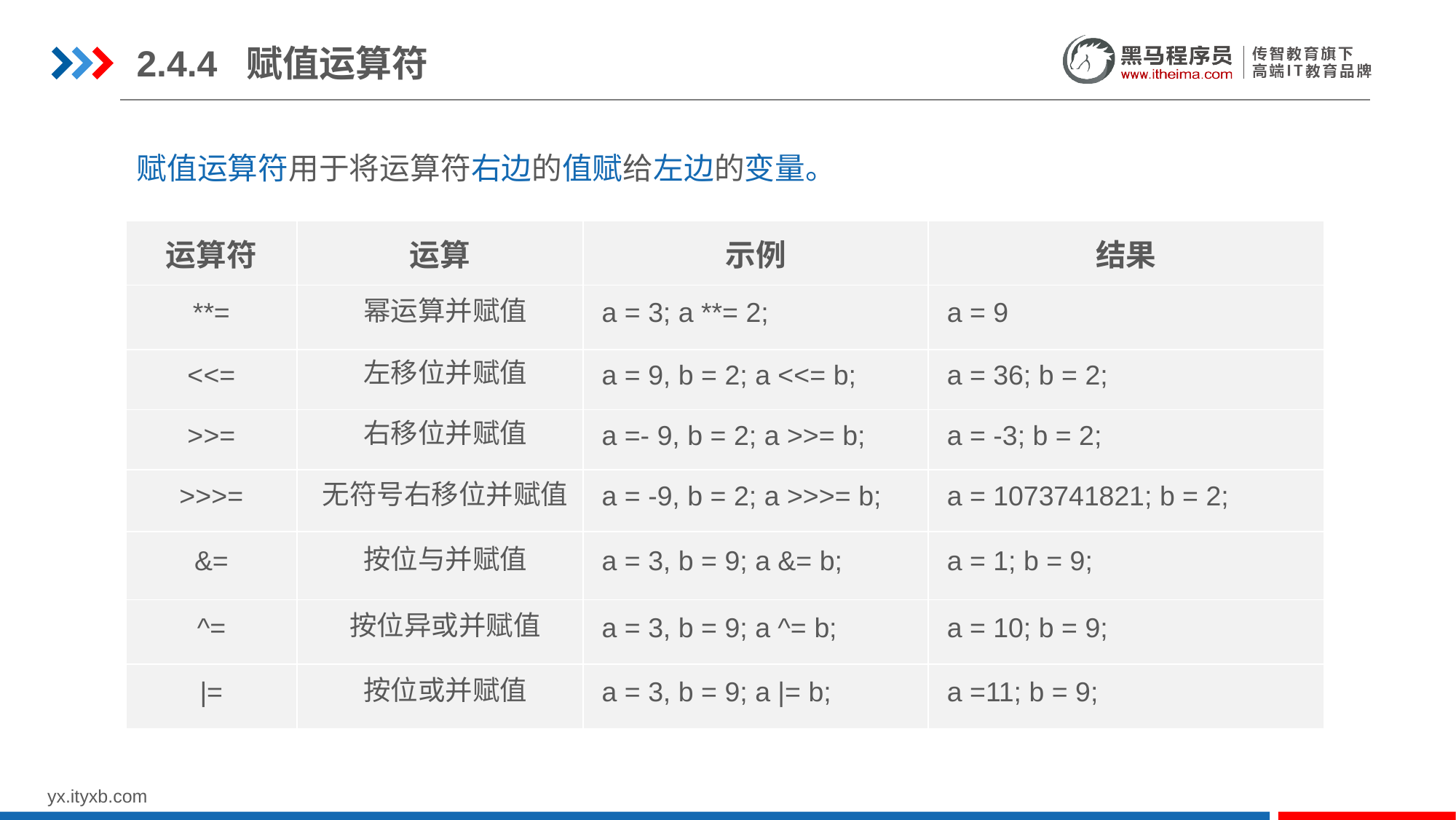

2.4.4  赋值运算符
赋值运算符用于将运算符右边的值赋给左边的变量。

| 运算符 | 运算 | 示例 | 结果 |
| --- | --- | --- | --- |
| \*\*= | 幂运算并赋值 | a = 3; a \*\*= 2; | a = 9 |
| <<= | 左移位并赋值 | a = 9, b = 2; a <<= b; | a = 36; b = 2; |
| >>= | 右移位并赋值 | a =- 9, b = 2; a >>= b; | a = -3; b = 2; |
| >>>= | 无符号右移位并赋值 | a = -9, b = 2; a >>>= b; | a = 1073741821; b = 2; |
| &= | 按位与并赋值 | a = 3, b = 9; a &= b; | a = 1; b = 9; |
| ^= | 按位异或并赋值 | a = 3, b = 9; a ^= b; | a = 10; b = 9; |
| |= | 按位或并赋值 | a = 3, b = 9; a |= b; | a =11; b = 9; |